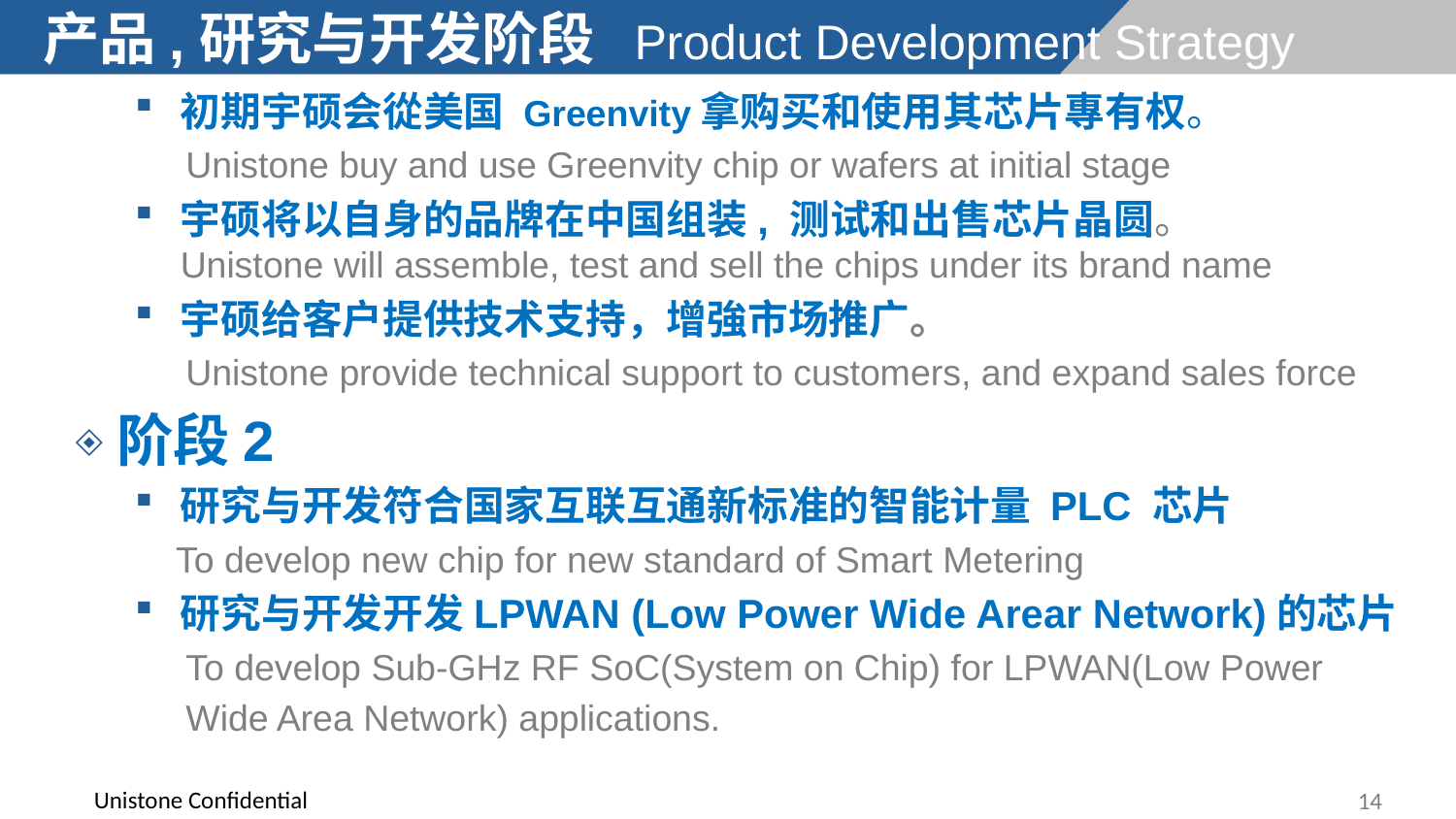

# 产品,研究与开发阶段  Product Development Strategy

初期宇硕会從美国 Greenvity拿购买和使用其芯片專有权。
     Unistone buy and use Greenvity chip or wafers at initial stage
宇硕将以自身的品牌在中国组装, 测试和出售芯片晶圆。                  Unistone will assemble, test and sell the chips under its brand name
宇硕给客户提供技术支持，增強市场推广。
     Unistone provide technical support to customers, and expand sales force
阶段2
研究与开发符合国家互联互通新标准的智能计量 PLC 芯片
    To develop new chip for new standard of Smart Metering
研究与开发开发LPWAN (Low Power Wide Arear Network)的芯片
     To develop Sub-GHz RF SoC(System on Chip) for LPWAN(Low Power
     Wide Area Network) applications.

14